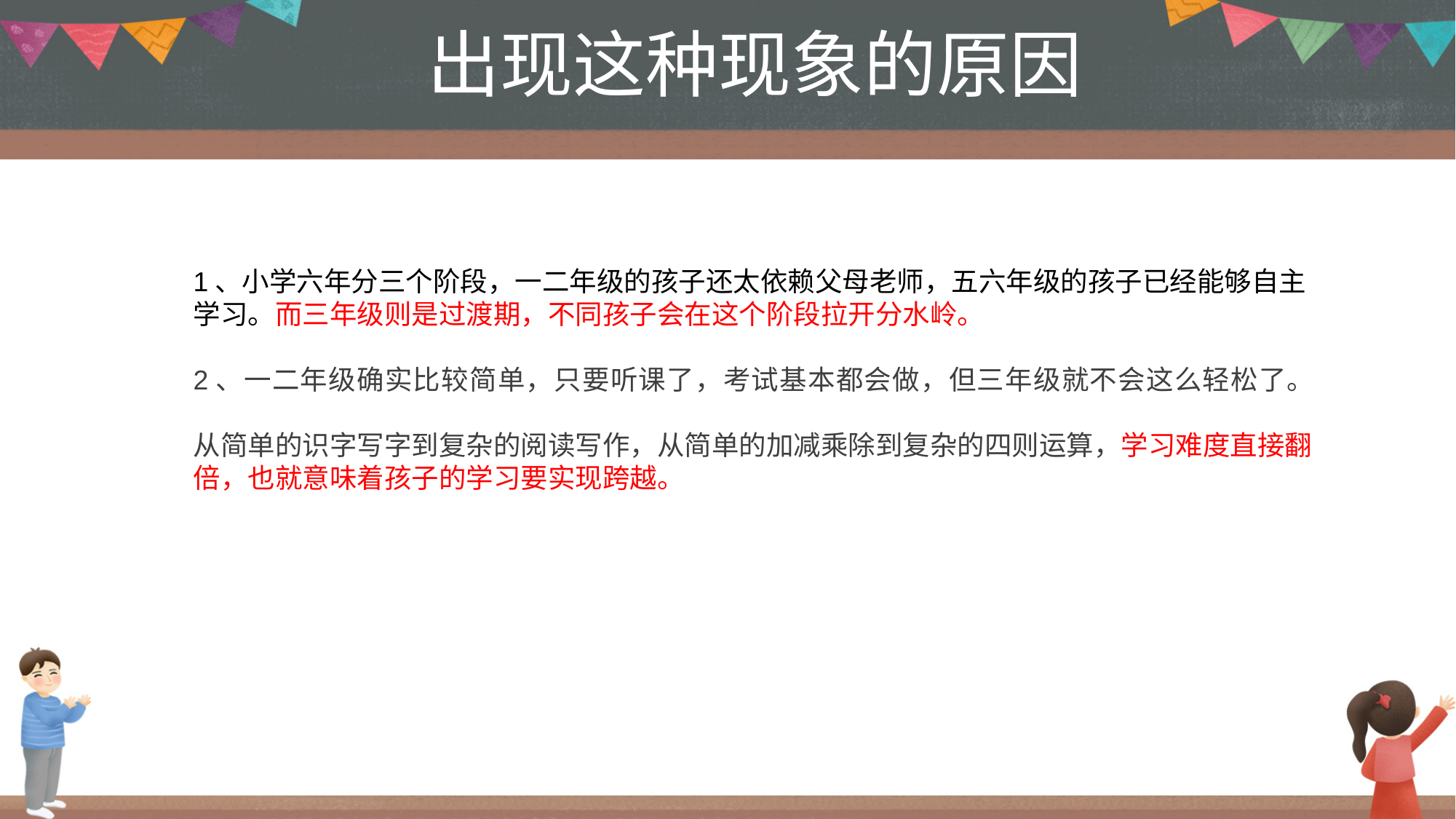

出现这种现象的原因

1、小学六年分三个阶段，一二年级的孩子还太依赖父母老师，五六年级的孩子已经能够自主学习。而三年级则是过渡期，不同孩子会在这个阶段拉开分水岭。

2、一二年级确实比较简单，只要听课了，考试基本都会做，但三年级就不会这么轻松了。
从简单的识字写字到复杂的阅读写作，从简单的加减乘除到复杂的四则运算，学习难度直接翻倍，也就意味着孩子的学习要实现跨越。